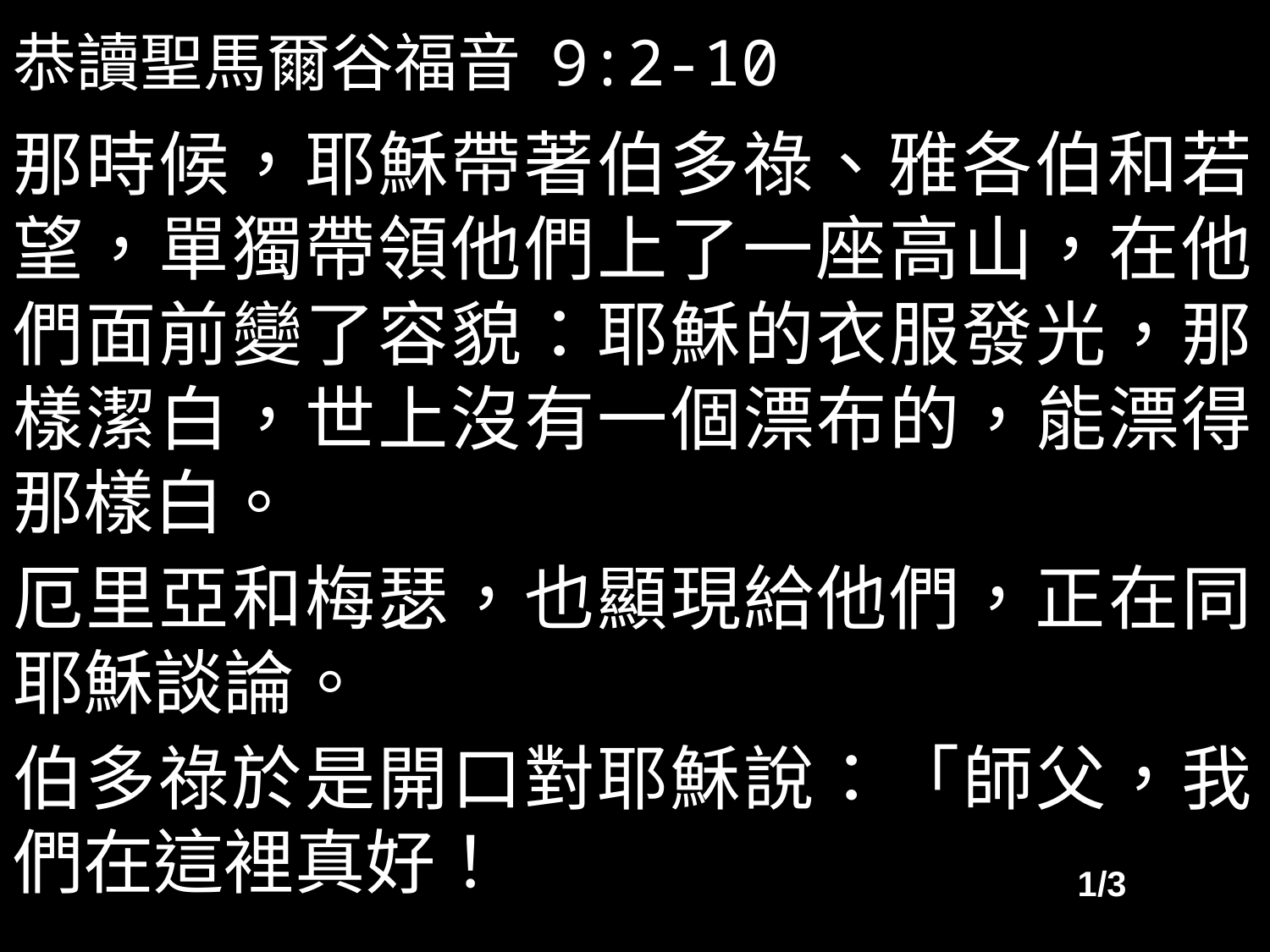

恭讀聖馬爾谷福音 9:2-10
那時候，耶穌帶著伯多祿、雅各伯和若望，單獨帶領他們上了一座高山，在他們面前變了容貌：耶穌的衣服發光，那樣潔白，世上沒有一個漂布的，能漂得那樣白。
厄里亞和梅瑟，也顯現給他們，正在同耶穌談論。
伯多祿於是開口對耶穌說：「師父，我們在這裡真好！

1/3